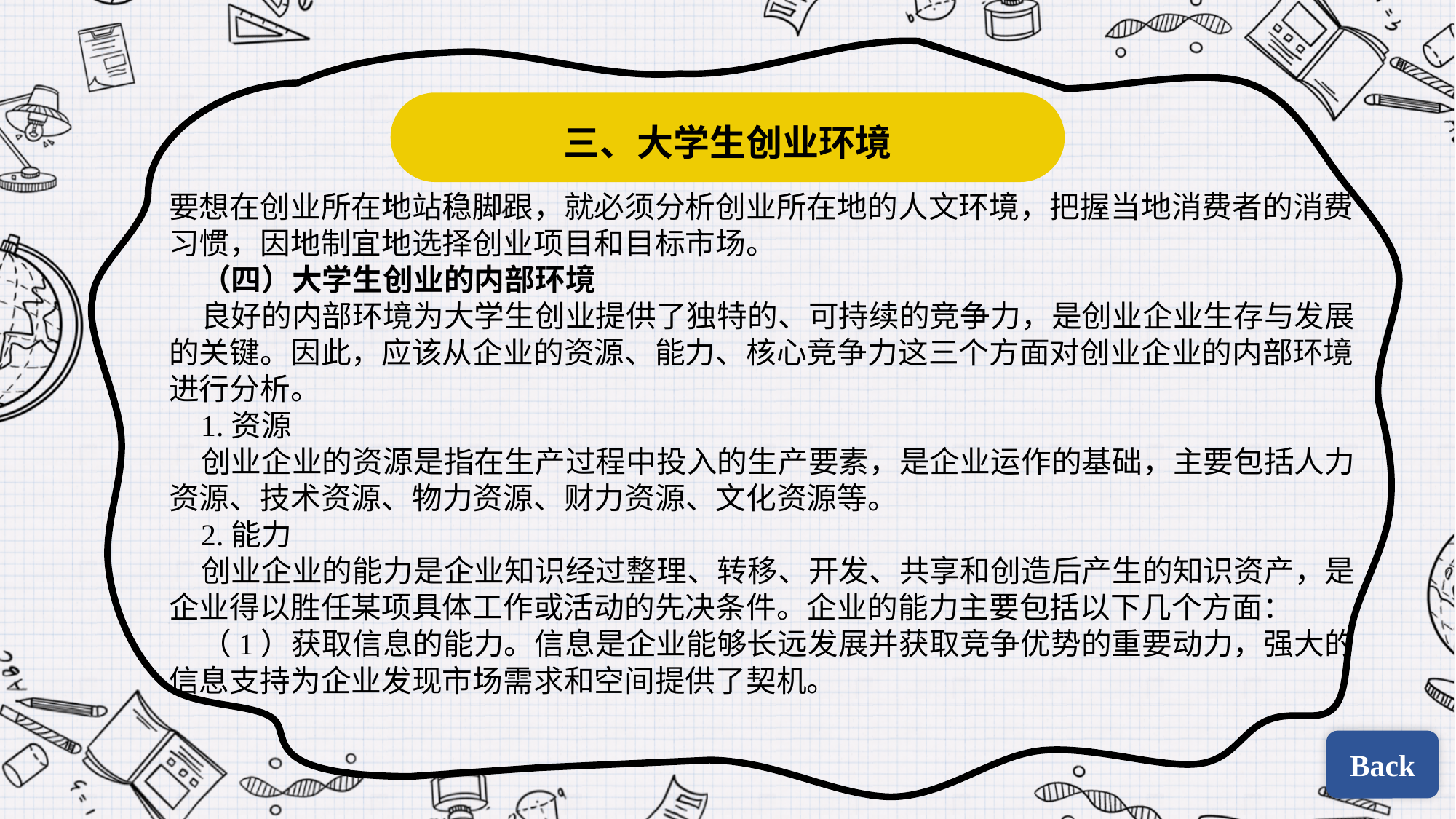

三、大学生创业环境
要想在创业所在地站稳脚跟，就必须分析创业所在地的人文环境，把握当地消费者的消费习惯，因地制宜地选择创业项目和目标市场。
（四）大学生创业的内部环境
良好的内部环境为大学生创业提供了独特的、可持续的竞争力，是创业企业生存与发展的关键。因此，应该从企业的资源、能力、核心竞争力这三个方面对创业企业的内部环境进行分析。
1.资源
创业企业的资源是指在生产过程中投入的生产要素，是企业运作的基础，主要包括人力资源、技术资源、物力资源、财力资源、文化资源等。
2.能力
创业企业的能力是企业知识经过整理、转移、开发、共享和创造后产生的知识资产，是企业得以胜任某项具体工作或活动的先决条件。企业的能力主要包括以下几个方面：
（1）获取信息的能力。信息是企业能够长远发展并获取竞争优势的重要动力，强大的信息支持为企业发现市场需求和空间提供了契机。

Back